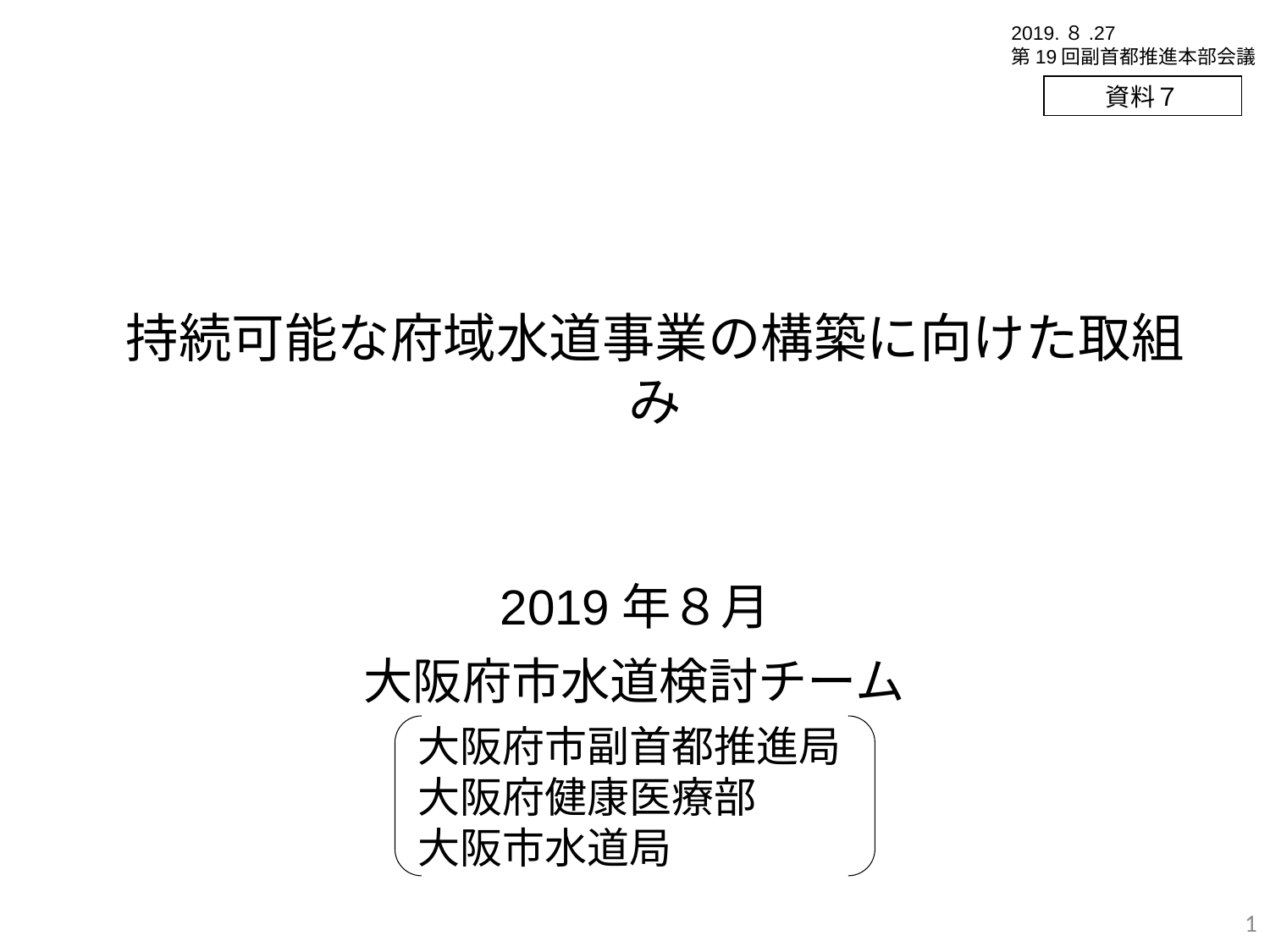

2019.８.27
第19回副首都推進本部会議
資料７
持続可能な府域水道事業の構築に向けた取組み
2019年８月
大阪府市水道検討チーム

大阪府市副首都推進局
大阪府健康医療部
大阪市水道局
1